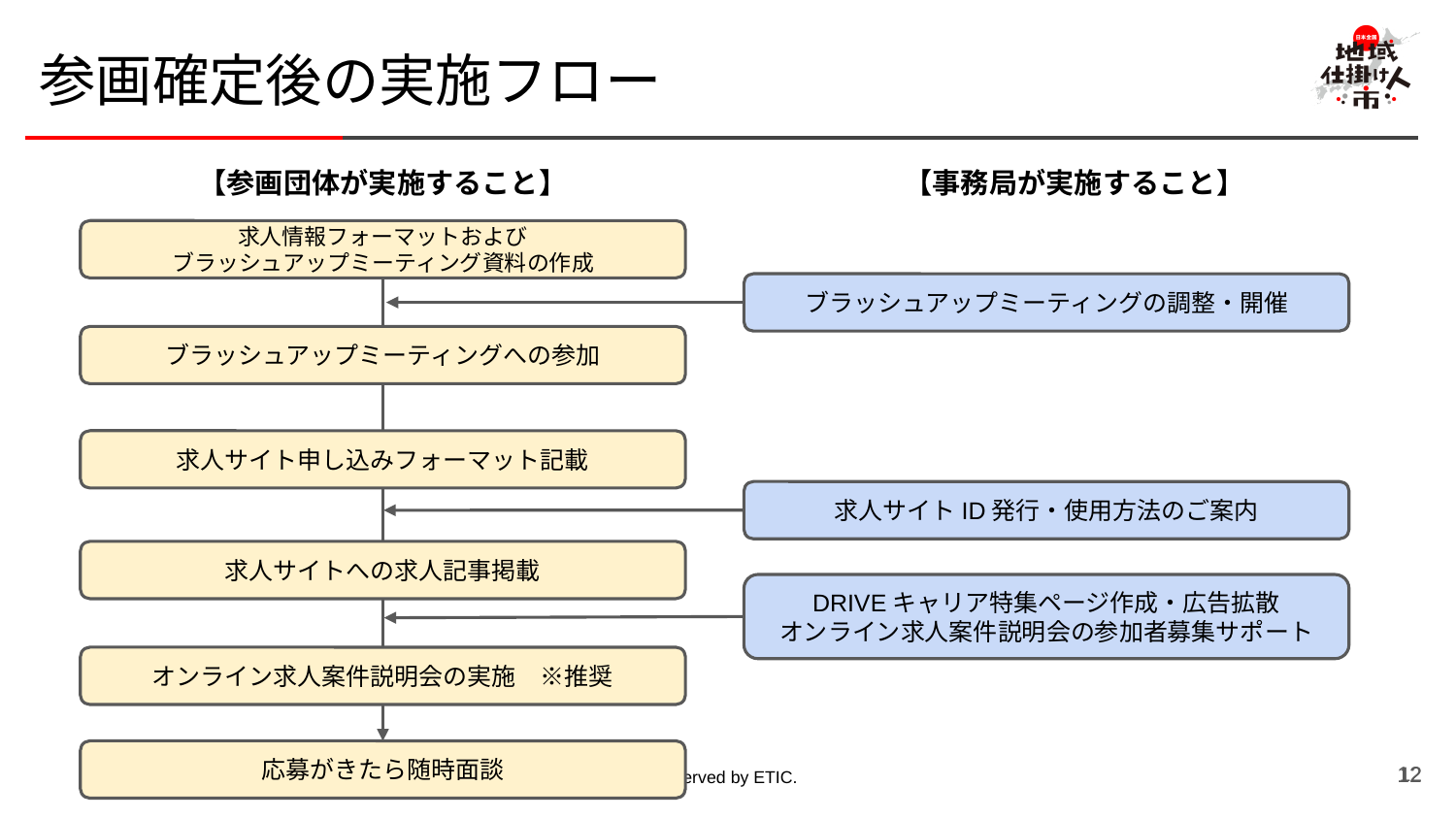

# 参画確定後の実施フロー
【参画団体が実施すること】
【事務局が実施すること】
求人情報フォーマットおよび
ブラッシュアップミーティング資料の作成
ブラッシュアップミーティングの調整・開催
ブラッシュアップミーティングへの参加
求人サイト申し込みフォーマット記載
求人サイトID発行・使用方法のご案内
求人サイトへの求人記事掲載
DRIVEキャリア特集ページ作成・広告拡散
オンライン求人案件説明会の参加者募集サポート
オンライン求人案件説明会の実施　※推奨
応募がきたら随時面談
12
12